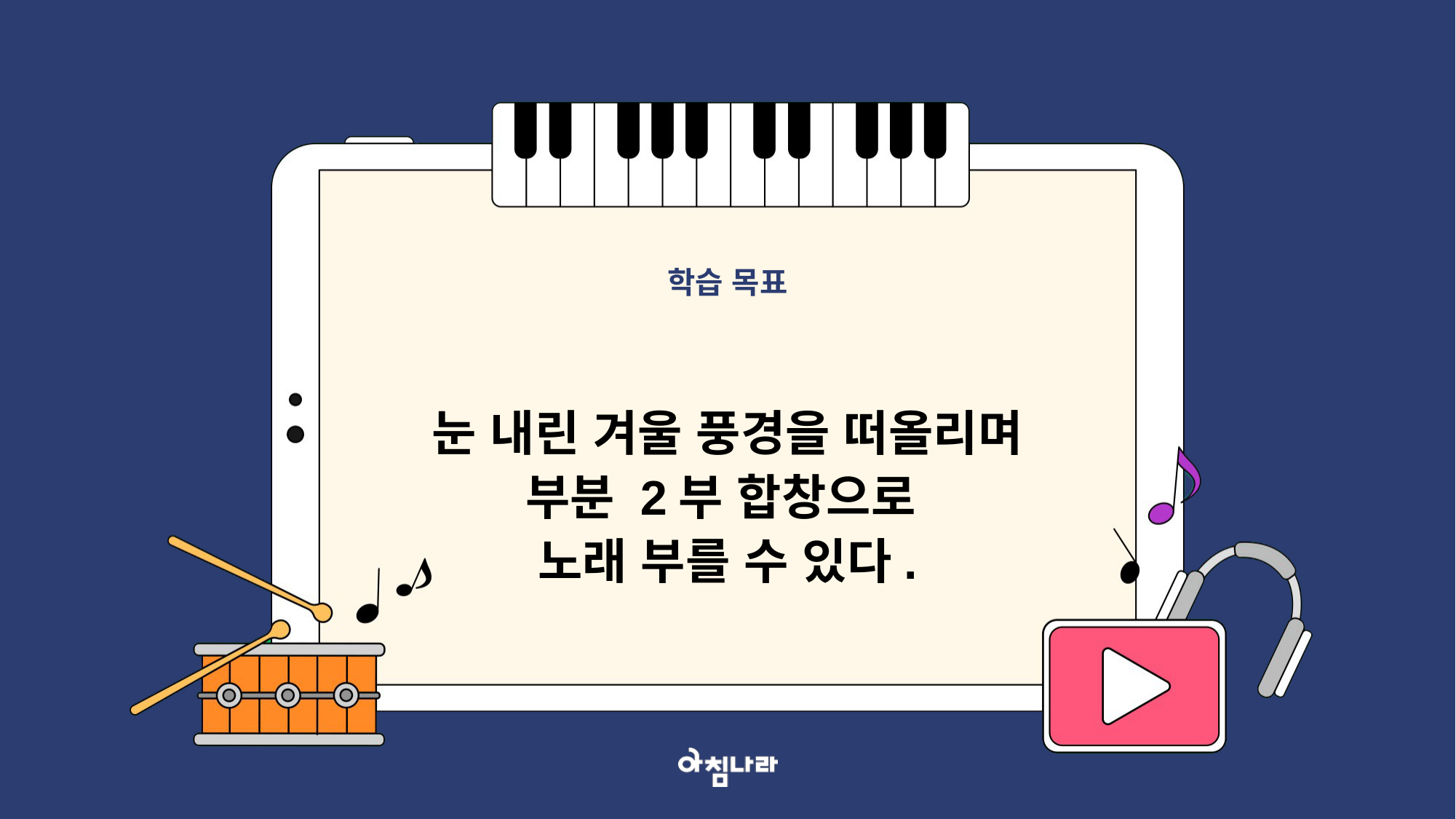

학습 목표
눈 내린 겨울 풍경을 떠올리며
부분 2부 합창으로
노래 부를 수 있다.